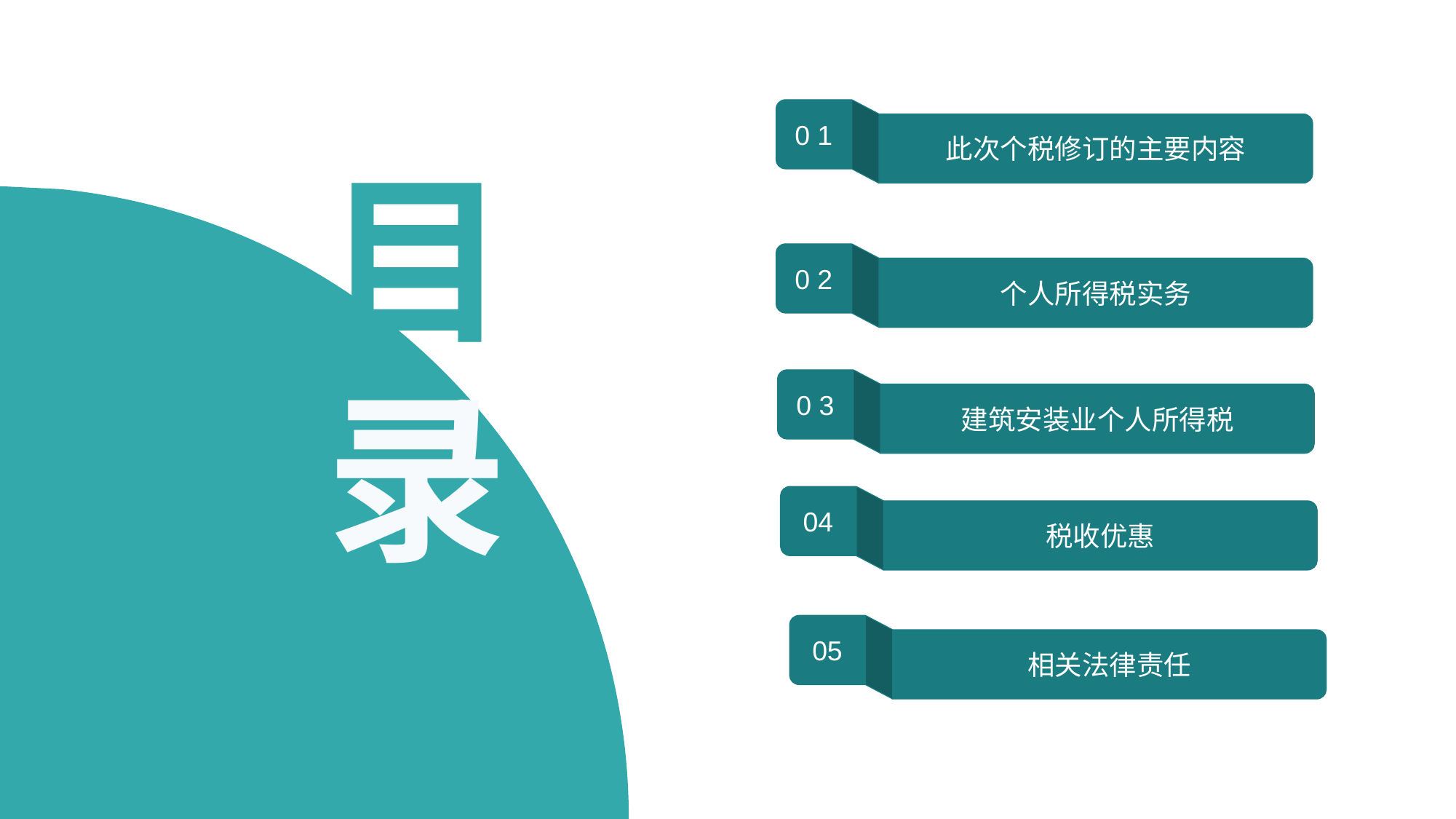

0 1

此次个税修订的主要内容
目
录
0 2

个人所得税实务
0 3

建筑安装业个人所得税
04

税收优惠
05

相关法律责任